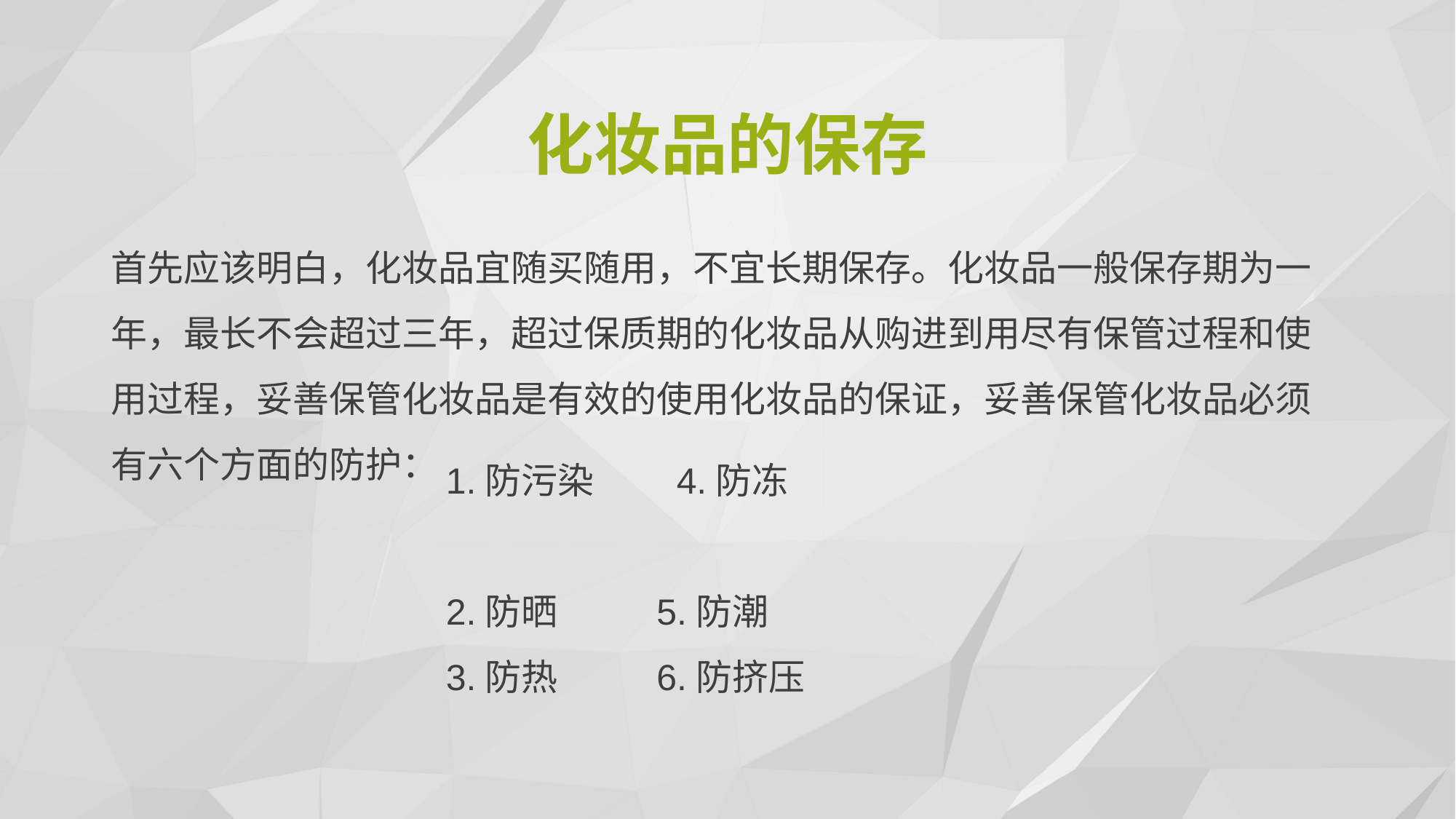

化妆品的保存
首先应该明白，化妆品宜随买随用，不宜长期保存。化妆品一般保存期为一年，最长不会超过三年，超过保质期的化妆品从购进到用尽有保管过程和使用过程，妥善保管化妆品是有效的使用化妆品的保证，妥善保管化妆品必须有六个方面的防护：

1.防污染         4.防冻
2.防晒           5.防潮
3.防热           6.防挤压